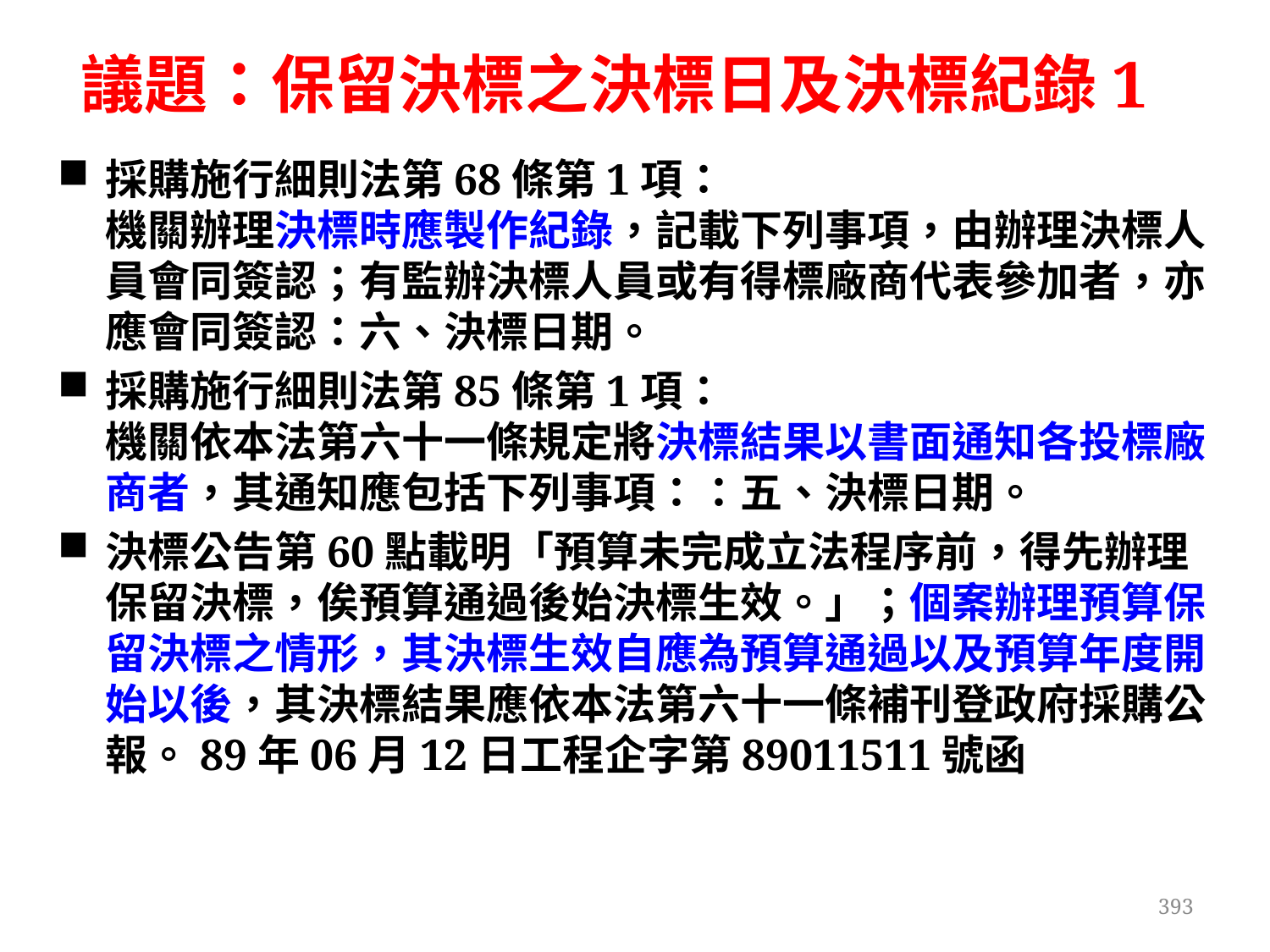

議題：保留決標之決標日及決標紀錄1
採購施行細則法第68條第1項：
機關辦理決標時應製作紀錄，記載下列事項，由辦理決標人員會同簽認；有監辦決標人員或有得標廠商代表參加者，亦應會同簽認：六、決標日期。
採購施行細則法第85條第1項：
機關依本法第六十一條規定將決標結果以書面通知各投標廠商者，其通知應包括下列事項：：五、決標日期。
決標公告第60點載明「預算未完成立法程序前，得先辦理保留決標，俟預算通過後始決標生效。」；個案辦理預算保留決標之情形，其決標生效自應為預算通過以及預算年度開始以後，其決標結果應依本法第六十一條補刊登政府採購公報。89年06月12日工程企字第89011511號函
393